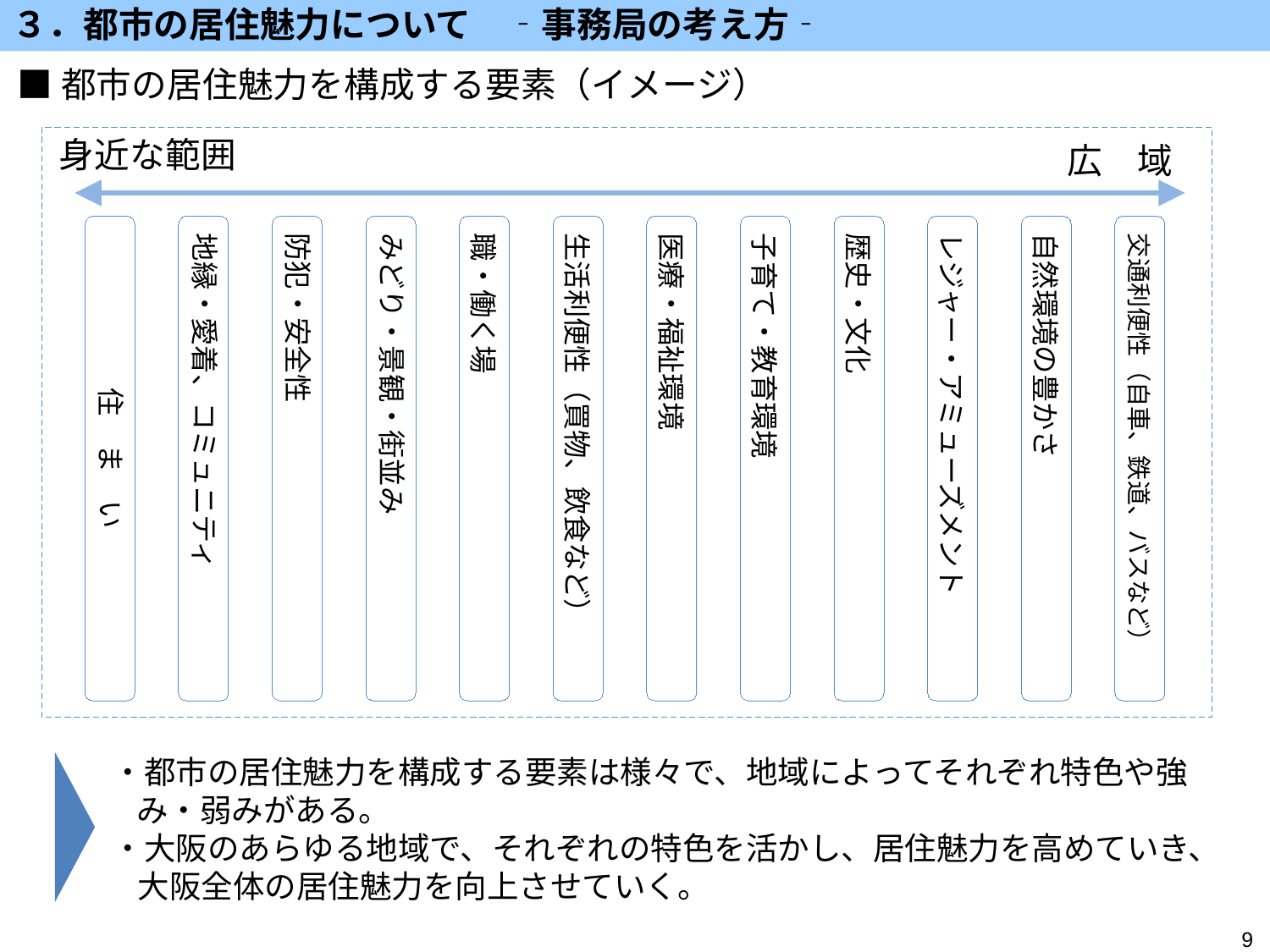

３．都市の居住魅力について　‐事務局の考え方‐
■都市の居住魅力を構成する要素（イメージ）
身近な範囲

広　域
住　ま　い
地縁・愛着、コミュニティ
防犯・安全性
みどり・景観・街並み
職・働く場
生活利便性（買物、飲食など）
医療・福祉環境
子育て・教育環境
歴史・文化
レジャー・アミューズメント
自然環境の豊かさ
交通利便性（自車、鉄道、バスなど）
・都市の居住魅力を構成する要素は様々で、地域によってそれぞれ特色や強み・弱みがある。
・大阪のあらゆる地域で、それぞれの特色を活かし、居住魅力を高めていき、大阪全体の居住魅力を向上させていく。

9